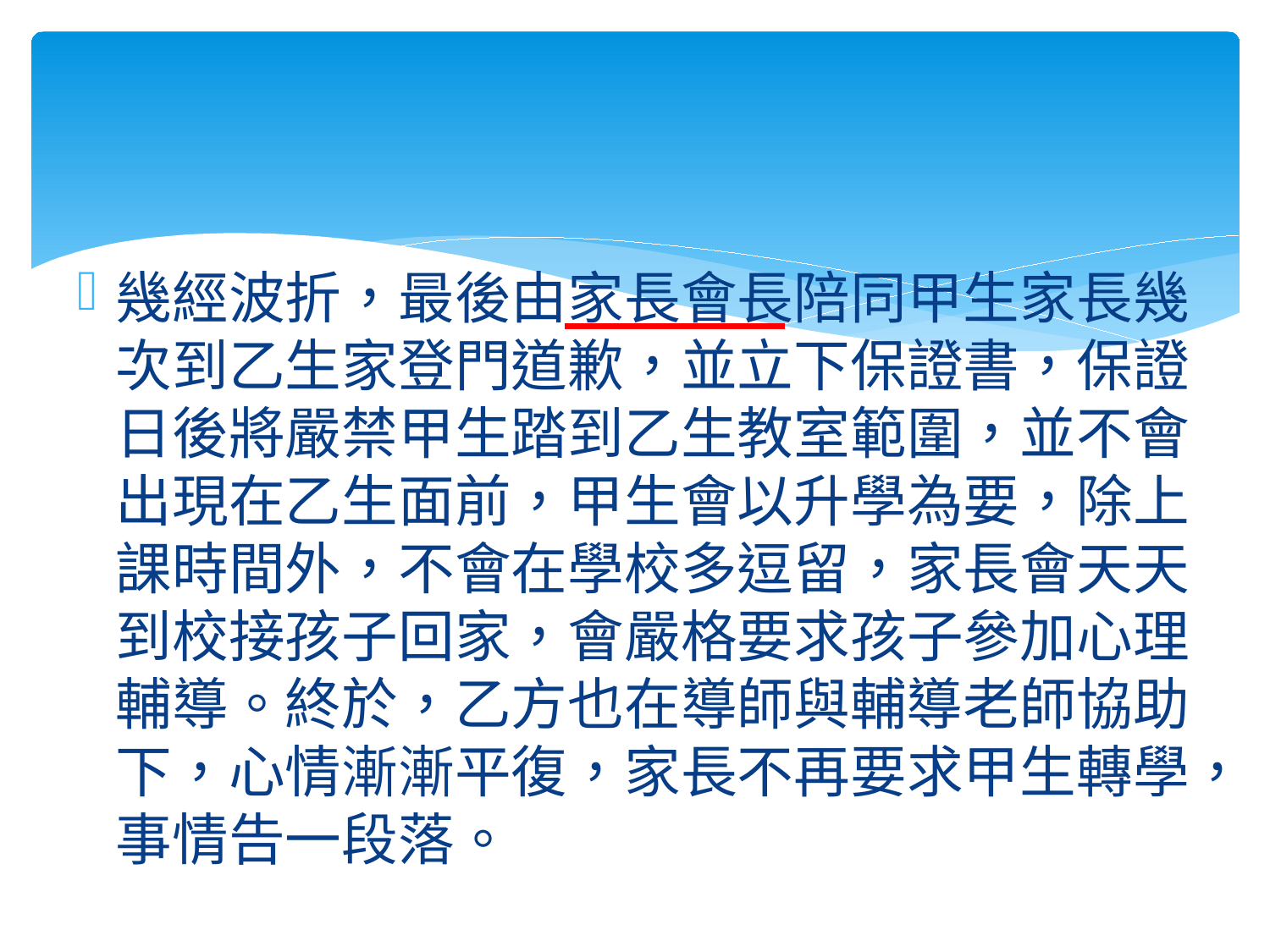

幾經波折，最後由家長會長陪同甲生家長幾次到乙生家登門道歉，並立下保證書，保證日後將嚴禁甲生踏到乙生教室範圍，並不會出現在乙生面前，甲生會以升學為要，除上課時間外，不會在學校多逗留，家長會天天到校接孩子回家，會嚴格要求孩子參加心理輔導。終於，乙方也在導師與輔導老師協助下，心情漸漸平復，家長不再要求甲生轉學，事情告一段落。